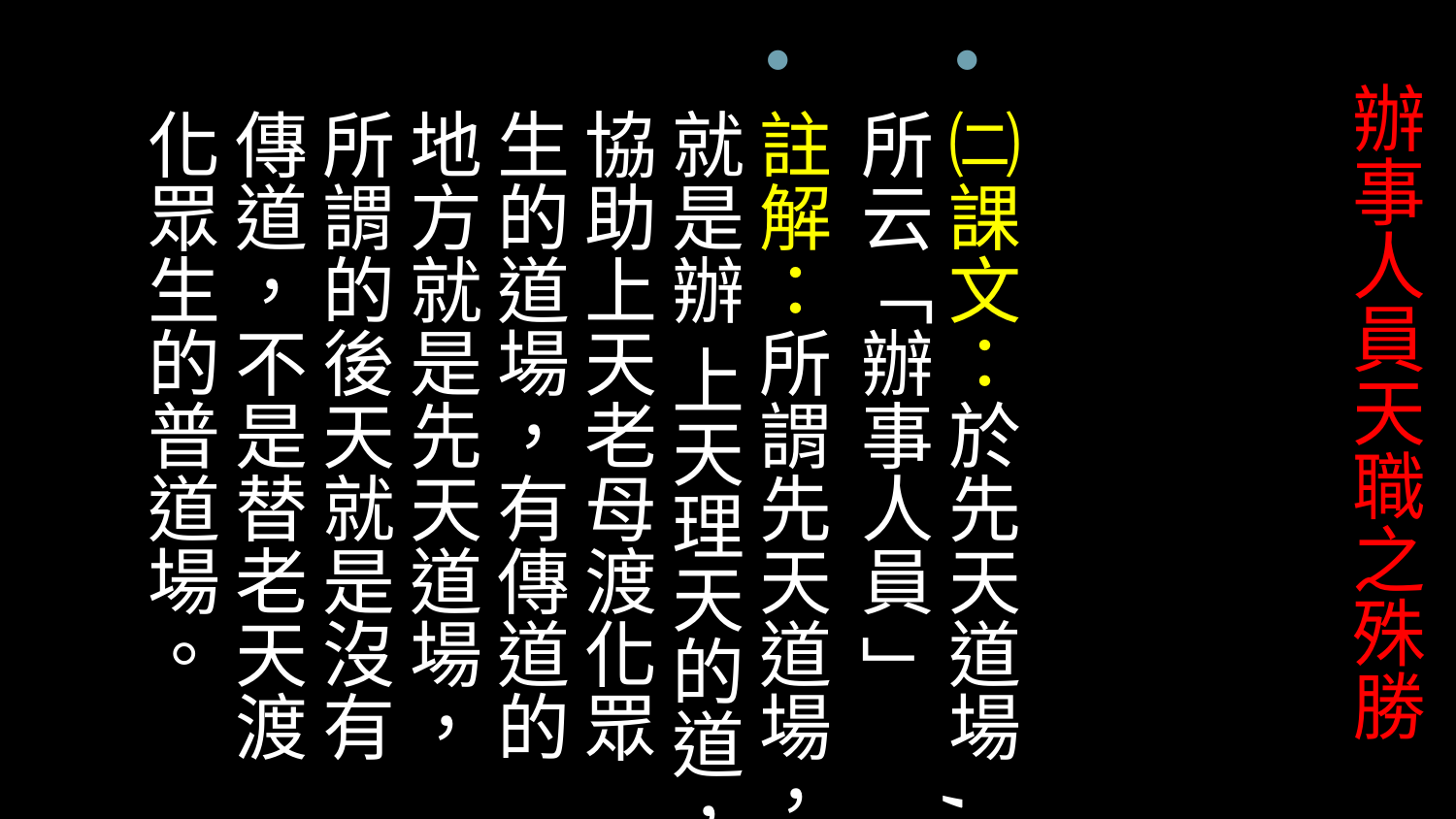

# 辦事人員天職之殊勝
㈡課文：於先天道場,所云「辦事人員 」
註解：所謂先天道場，就是辦 上天理天的道，協助上天老母渡化眾生的道場，有傳道的地方就是先天道場，所謂的後天就是沒有傳道，不是替老天渡化眾生的普道場。